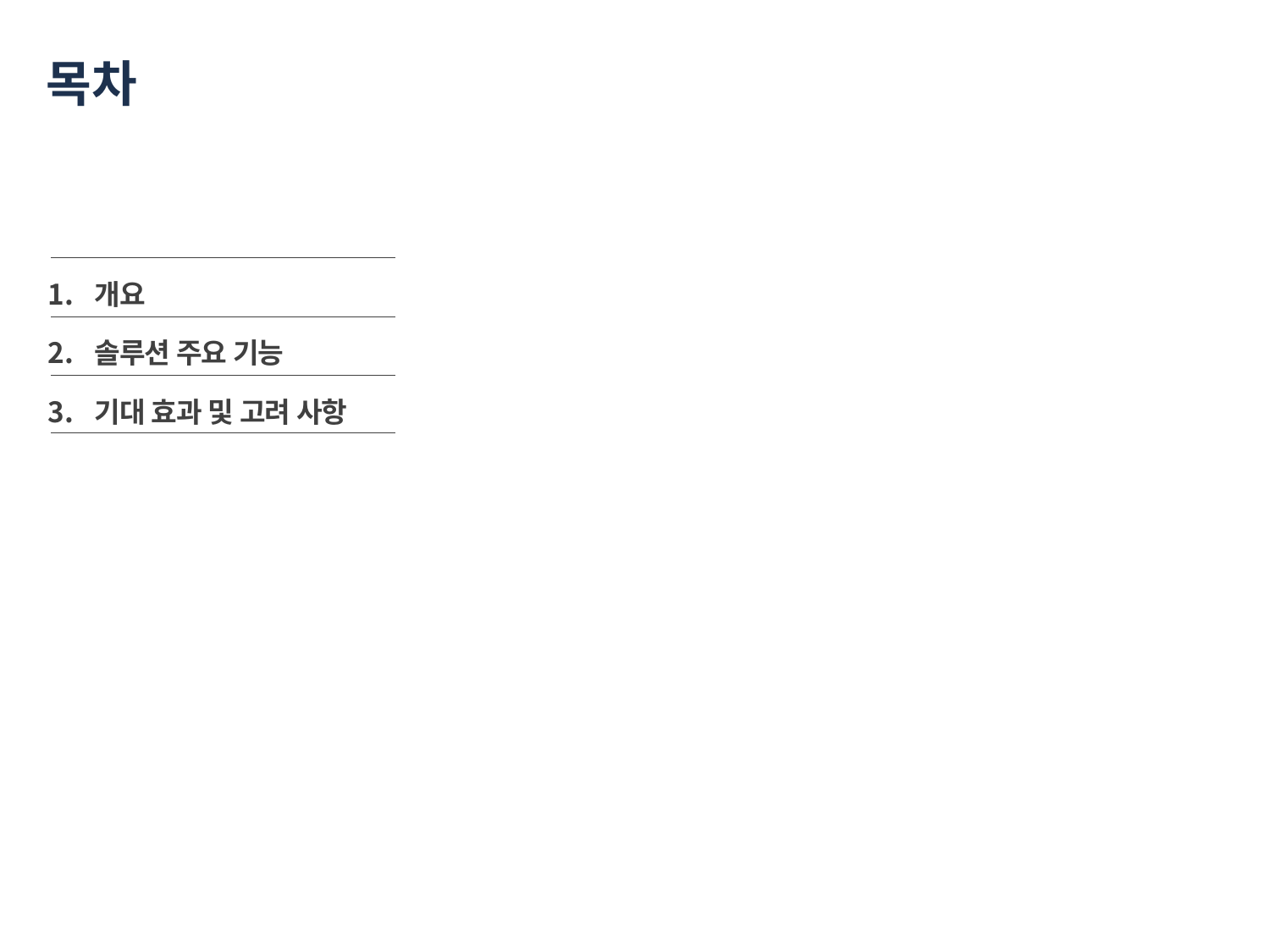

목차
개요
솔루션 주요 기능
기대 효과 및 고려 사항